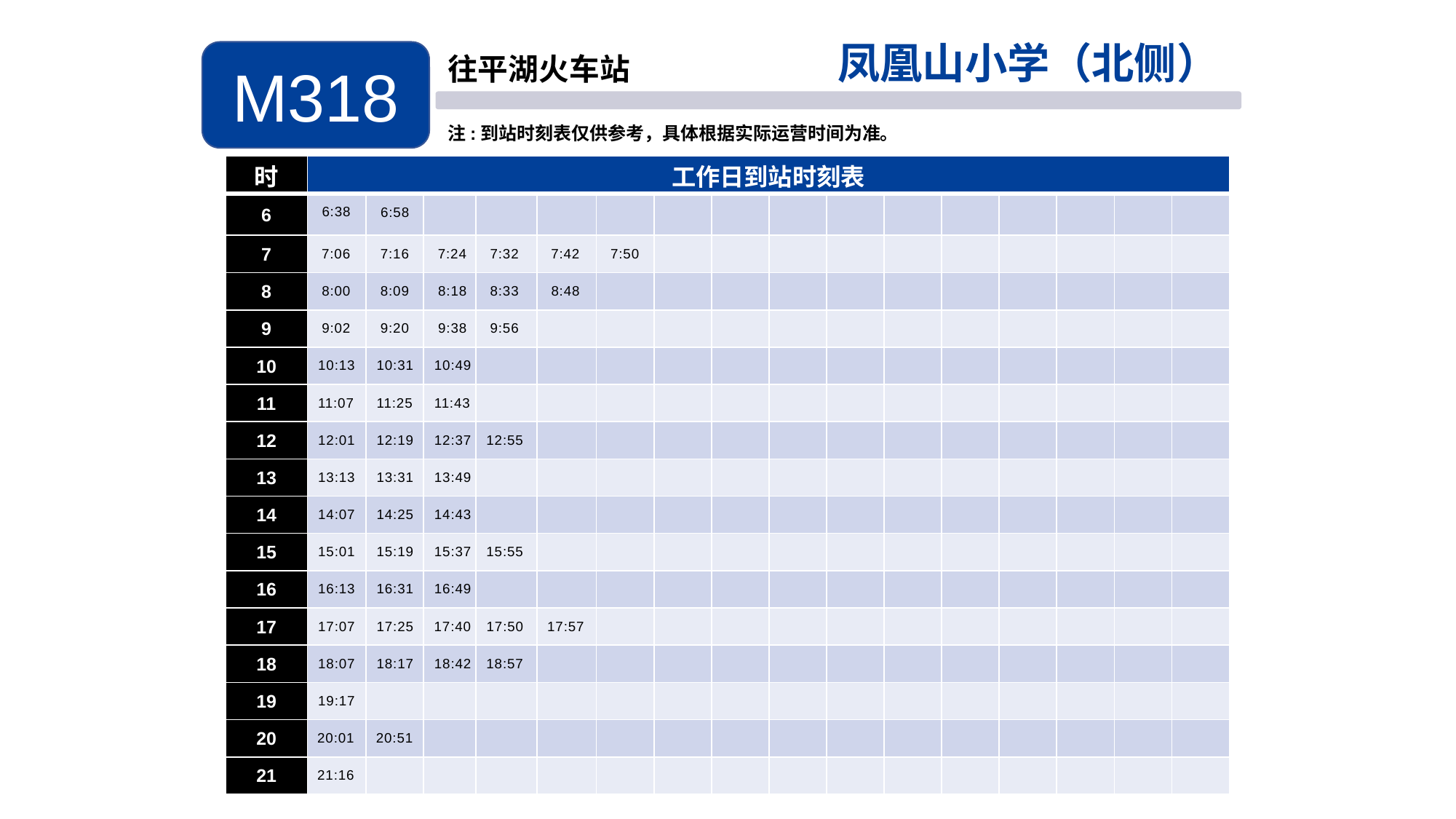

凤凰山小学（北侧）
M318
往平湖火车站

注:到站时刻表仅供参考，具体根据实际运营时间为准。
| 时 | 工作日到站时刻表 |  |  |  |  |  |  |  |  |  |  |  |  |  |  |  |
| --- | --- | --- | --- | --- | --- | --- | --- | --- | --- | --- | --- | --- | --- | --- | --- | --- |
| 6 | 6:38 | 6:58 |  |  |  |  |  |  |  |  |  |  |  |  |  |  |
| 7 | 7:06 | 7:16 | 7:24 | 7:32 | 7:42 | 7:50 |  |  |  |  |  |  |  |  |  |  |
| 8 | 8:00 | 8:09 | 8:18 | 8:33 | 8:48 |  |  |  |  |  |  |  |  |  |  |  |
| 9 | 9:02 | 9:20 | 9:38 | 9:56 |  |  |  |  |  |  |  |  |  |  |  |  |
| 10 | 10:13 | 10:31 | 10:49 |  |  |  |  |  |  |  |  |  |  |  |  |  |
| 11 | 11:07 | 11:25 | 11:43 |  |  |  |  |  |  |  |  |  |  |  |  |  |
| 12 | 12:01 | 12:19 | 12:37 | 12:55 |  |  |  |  |  |  |  |  |  |  |  |  |
| 13 | 13:13 | 13:31 | 13:49 |  |  |  |  |  |  |  |  |  |  |  |  |  |
| 14 | 14:07 | 14:25 | 14:43 |  |  |  |  |  |  |  |  |  |  |  |  |  |
| 15 | 15:01 | 15:19 | 15:37 | 15:55 |  |  |  |  |  |  |  |  |  |  |  |  |
| 16 | 16:13 | 16:31 | 16:49 |  |  |  |  |  |  |  |  |  |  |  |  |  |
| 17 | 17:07 | 17:25 | 17:40 | 17:50 | 17:57 |  |  |  |  |  |  |  |  |  |  |  |
| 18 | 18:07 | 18:17 | 18:42 | 18:57 |  |  |  |  |  |  |  |  |  |  |  |  |
| 19 | 19:17 |  |  |  |  |  |  |  |  |  |  |  |  |  |  |  |
| 20 | 20:01 | 20:51 |  |  |  |  |  |  |  |  |  |  |  |  |  |  |
| 21 | 21:16 |  |  |  |  |  |  |  |  |  |  |  |  |  |  |  |